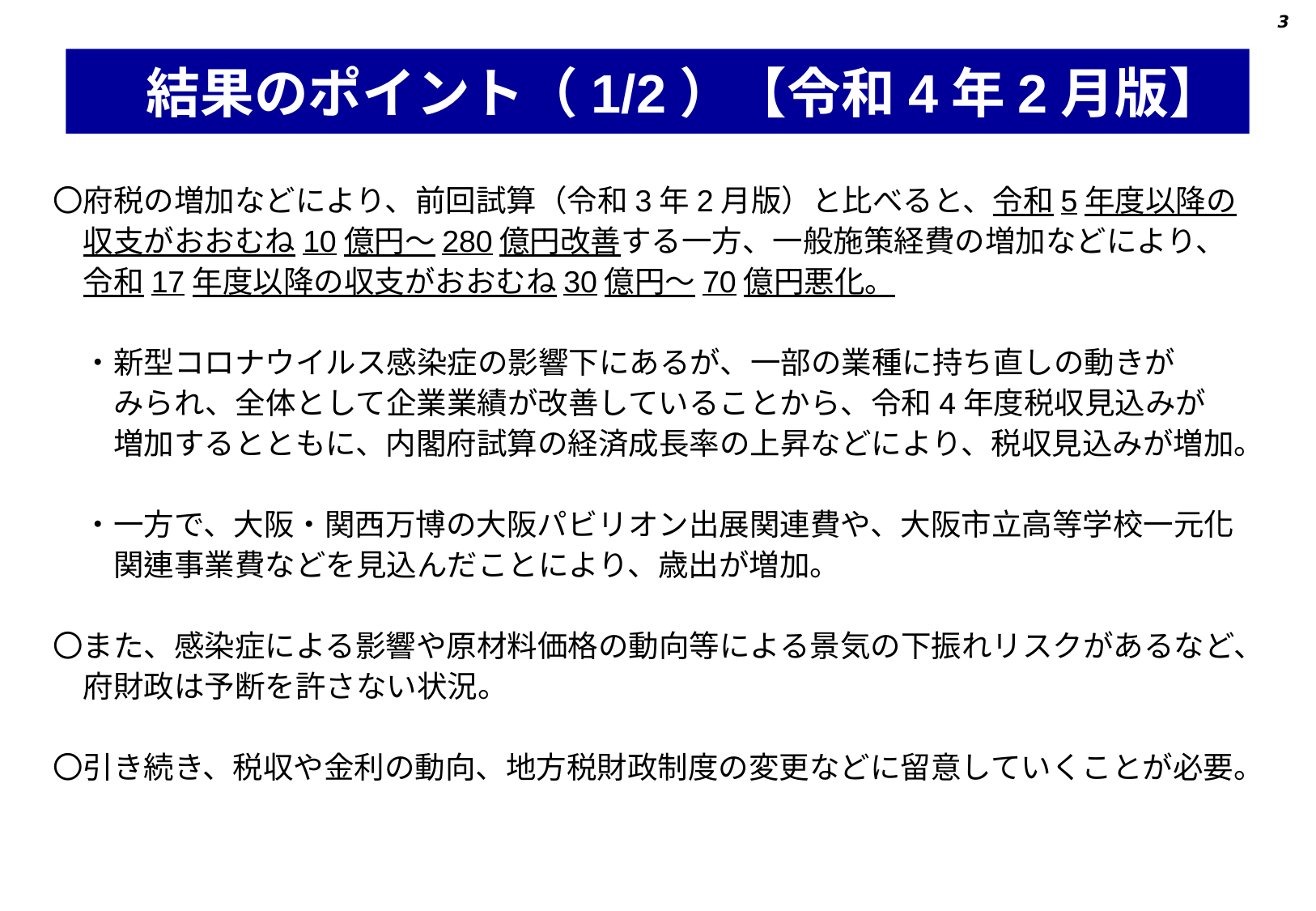

3
# 結果のポイント（1/2）【令和4年2月版】
〇府税の増加などにより、前回試算（令和3年2月版）と比べると、令和5年度以降の
　収支がおおむね10億円～280億円改善する一方、一般施策経費の増加などにより、
　令和17年度以降の収支がおおむね30億円～70億円悪化。

　・新型コロナウイルス感染症の影響下にあるが、一部の業種に持ち直しの動きが
　　みられ、全体として企業業績が改善していることから、令和4年度税収見込みが
　　増加するとともに、内閣府試算の経済成長率の上昇などにより、税収見込みが増加。

　・一方で、大阪・関西万博の大阪パビリオン出展関連費や、大阪市立高等学校一元化
　　関連事業費などを見込んだことにより、歳出が増加。

〇また、感染症による影響や原材料価格の動向等による景気の下振れリスクがあるなど、
　府財政は予断を許さない状況。

〇引き続き、税収や金利の動向、地方税財政制度の変更などに留意していくことが必要。